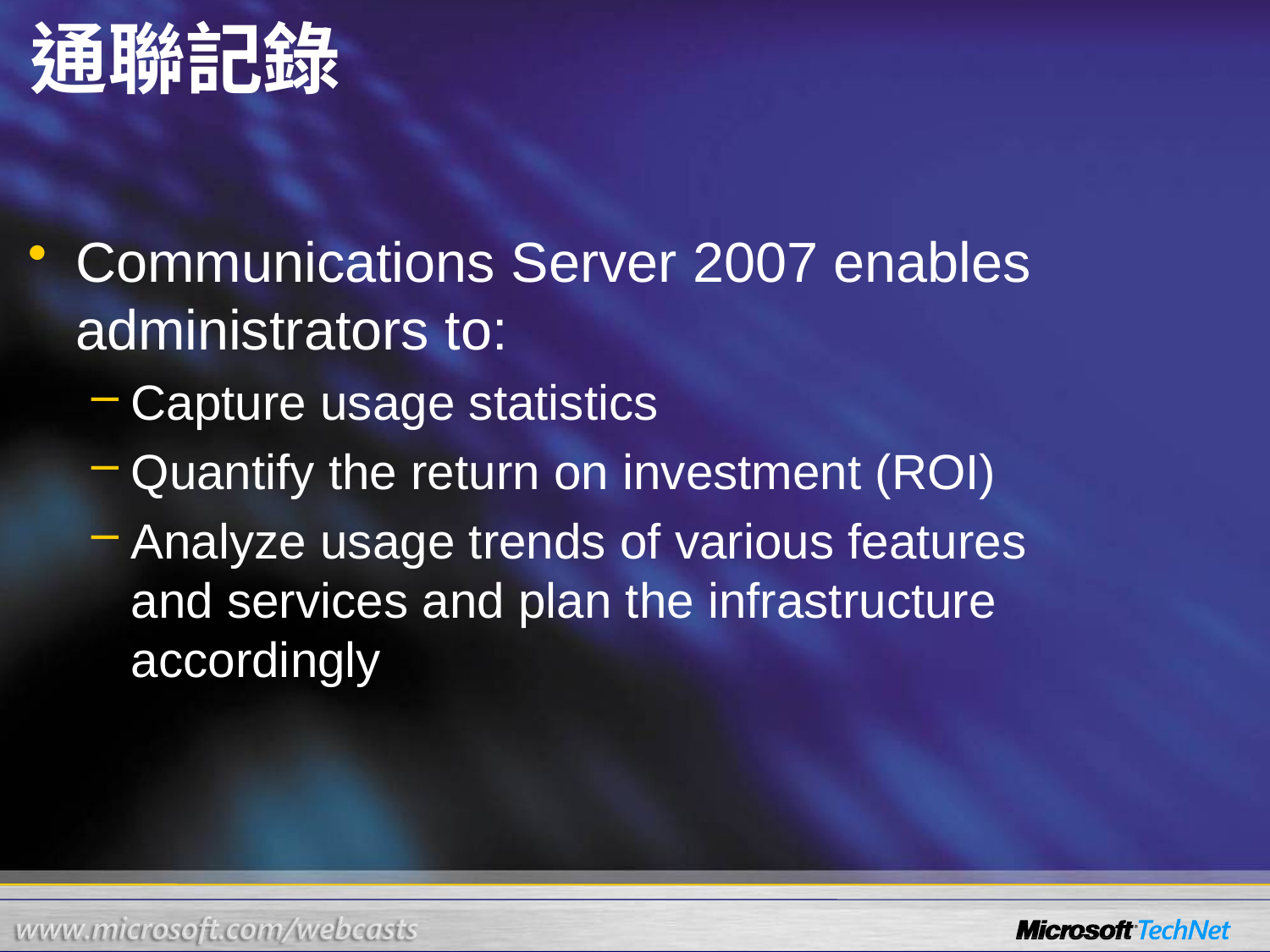

# 通聯記錄
Communications Server 2007 enables administrators to:
Capture usage statistics
Quantify the return on investment (ROI)
Analyze usage trends of various features 	and services and plan the infrastructure 	accordingly